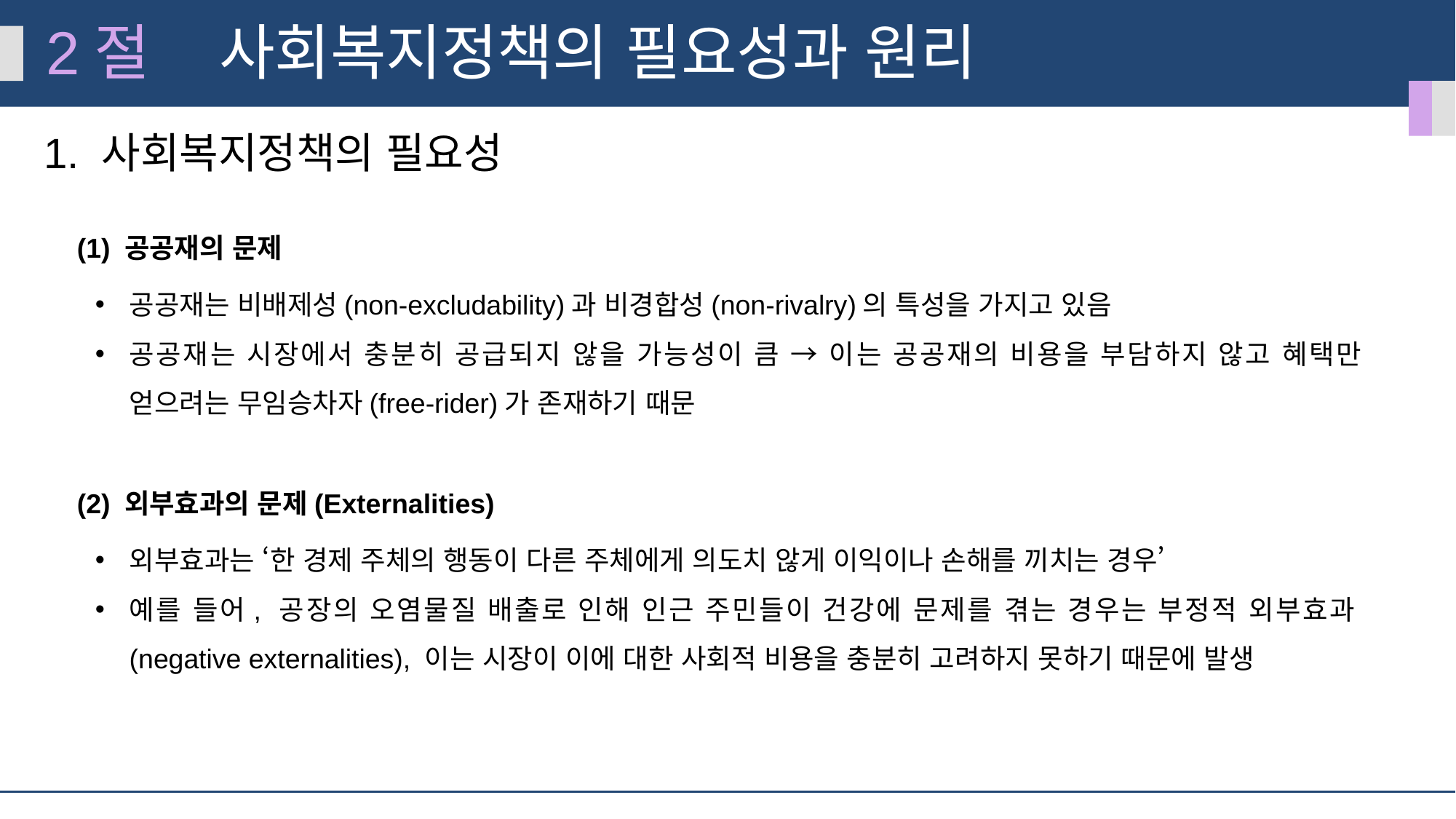

2절
사회복지정책의 필요성과 원리
1. 사회복지정책의 필요성
(1) 공공재의 문제
공공재는 비배제성(non-excludability)과 비경합성(non-rivalry)의 특성을 가지고 있음
공공재는 시장에서 충분히 공급되지 않을 가능성이 큼 → 이는 공공재의 비용을 부담하지 않고 혜택만 얻으려는 무임승차자(free-rider)가 존재하기 때문
(2) 외부효과의 문제(Externalities)
외부효과는 ‘한 경제 주체의 행동이 다른 주체에게 의도치 않게 이익이나 손해를 끼치는 경우’
예를 들어, 공장의 오염물질 배출로 인해 인근 주민들이 건강에 문제를 겪는 경우는 부정적 외부효과(negative externalities), 이는 시장이 이에 대한 사회적 비용을 충분히 고려하지 못하기 때문에 발생